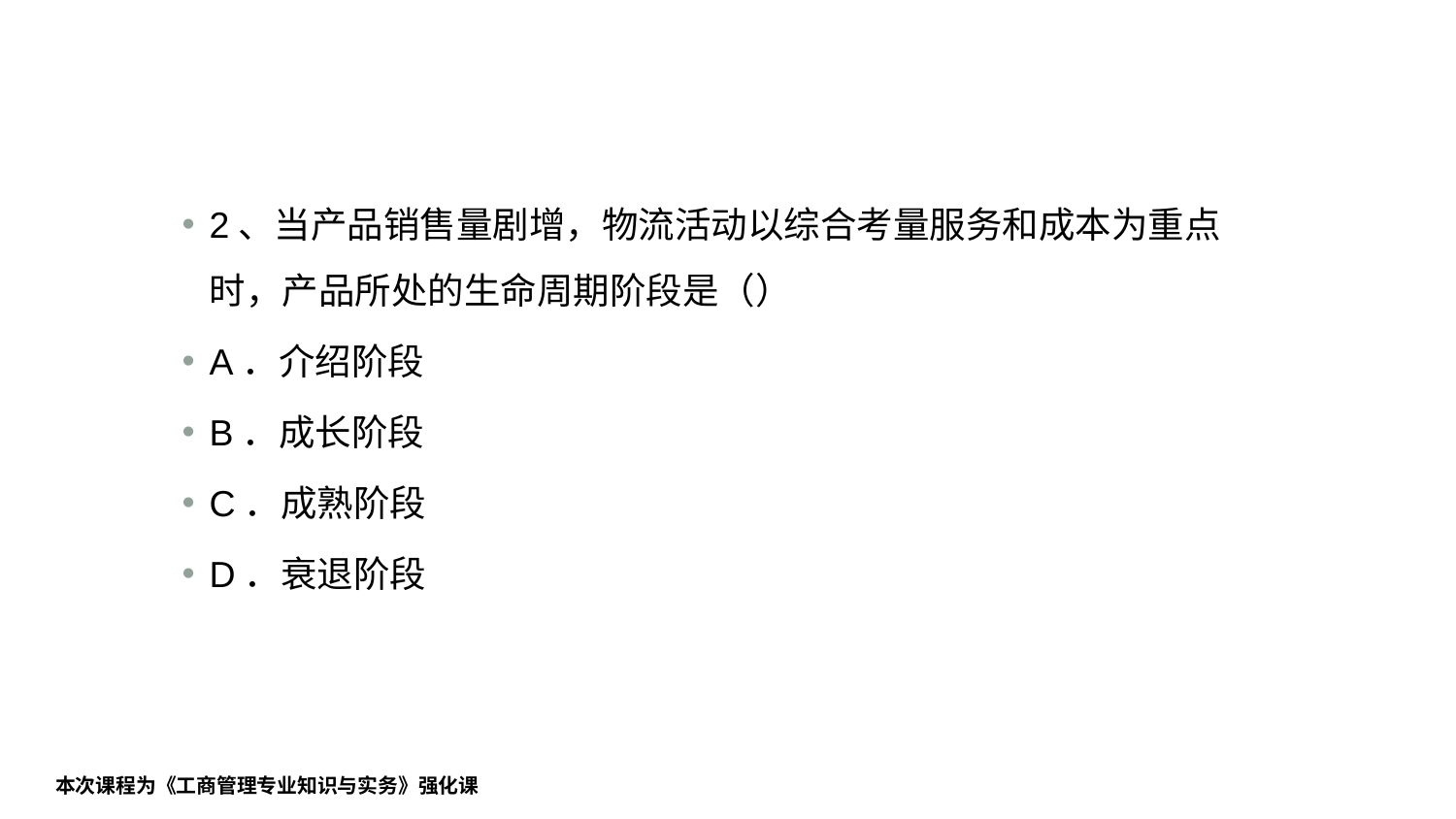

#
2、当产品销售量剧增，物流活动以综合考量服务和成本为重点时，产品所处的生命周期阶段是（）
A．介绍阶段
B．成长阶段
C．成熟阶段
D．衰退阶段